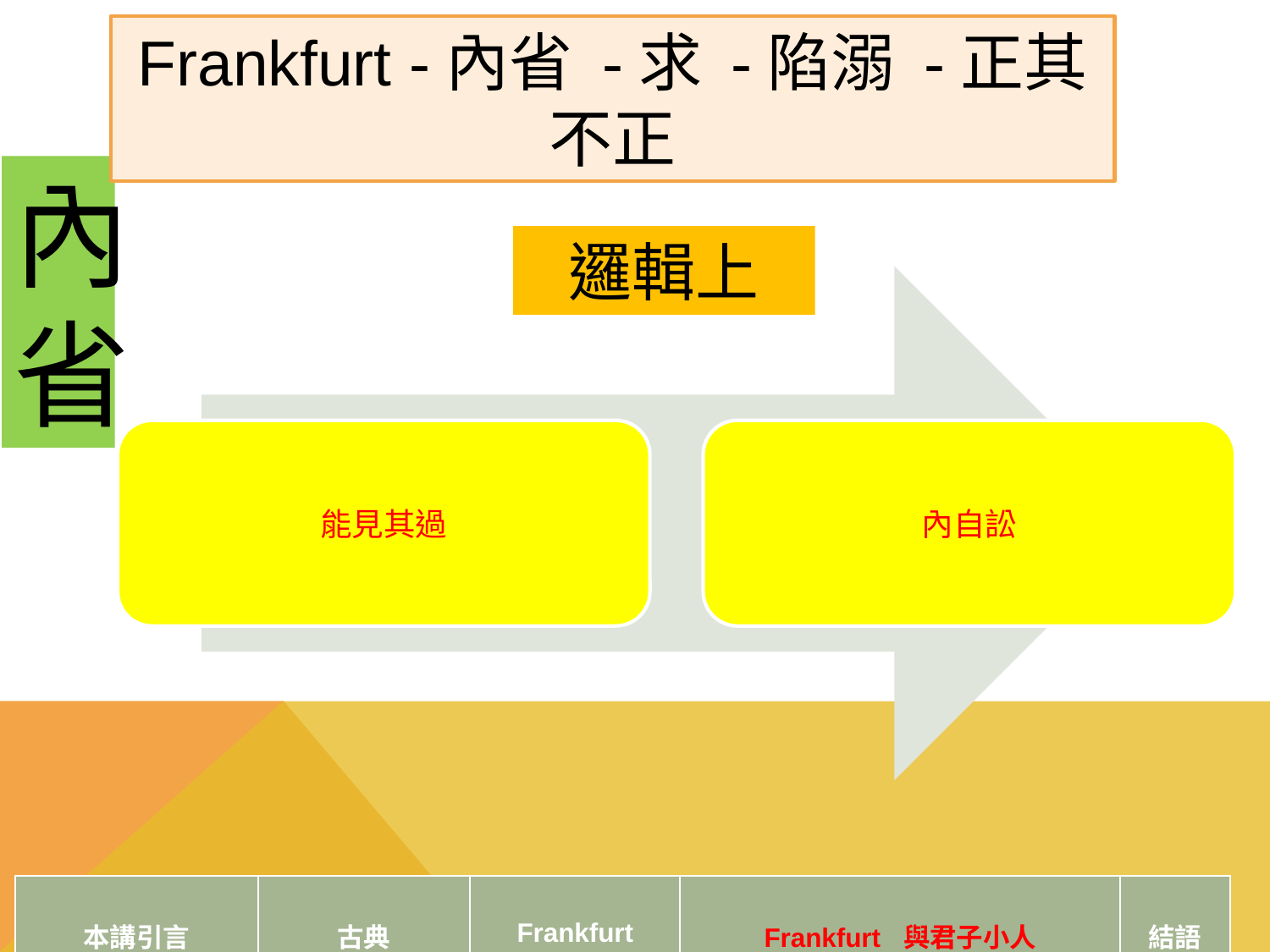

Frankfurt -內省 -求 -陷溺 -正其不正
內省
邏輯上
能見其過
內自訟
| 本講引言 | 古典 | Frankfurt | Frankfurt 與君子小人 | 結語 |
| --- | --- | --- | --- | --- |